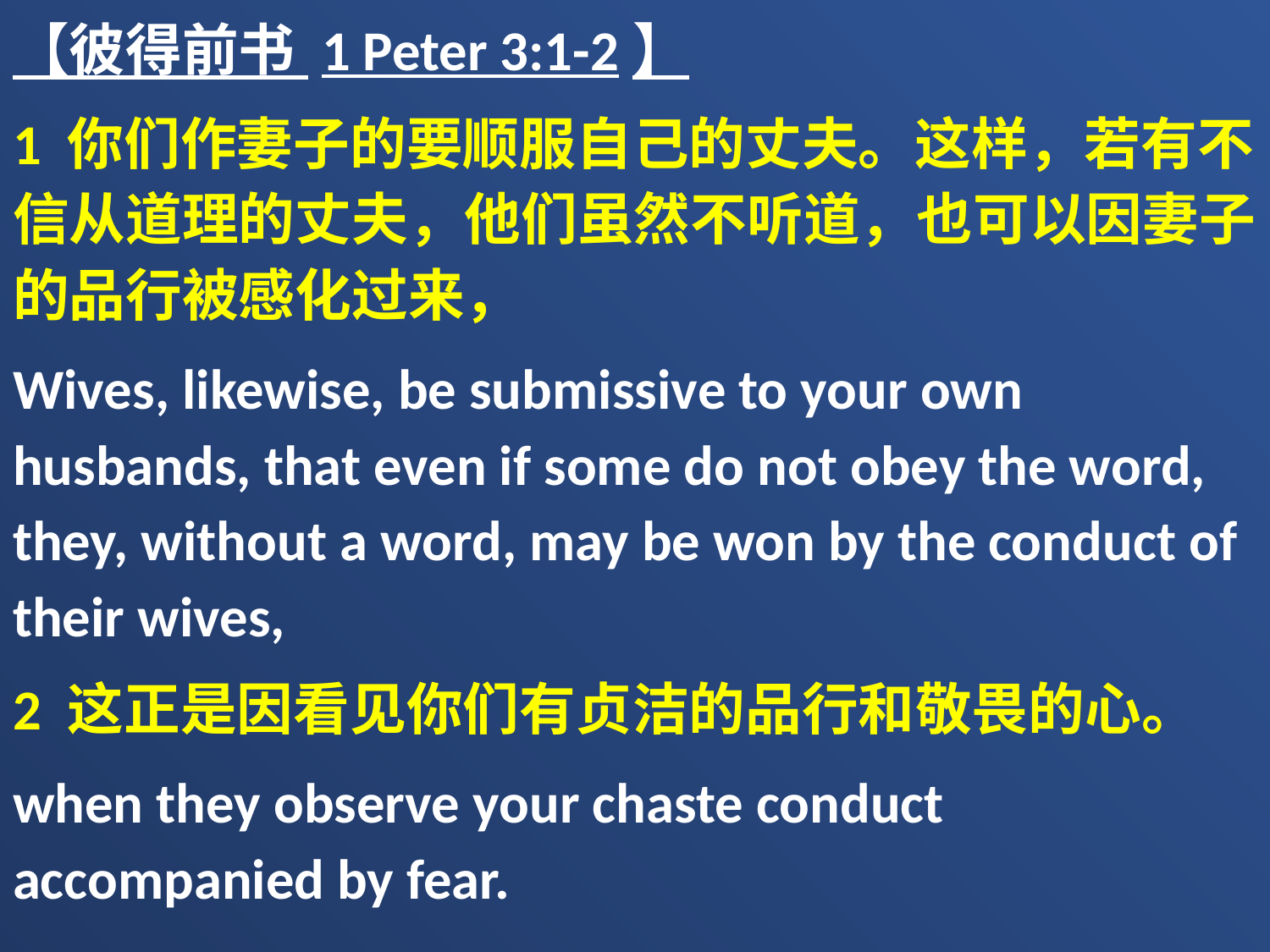

【彼得前书 1 Peter 3:1-2】
1 你们作妻子的要顺服自己的丈夫。这样，若有不信从道理的丈夫，他们虽然不听道，也可以因妻子的品行被感化过来，
Wives, likewise, be submissive to your own husbands, that even if some do not obey the word, they, without a word, may be won by the conduct of their wives,
2 这正是因看见你们有贞洁的品行和敬畏的心。
when they observe your chaste conduct accompanied by fear.